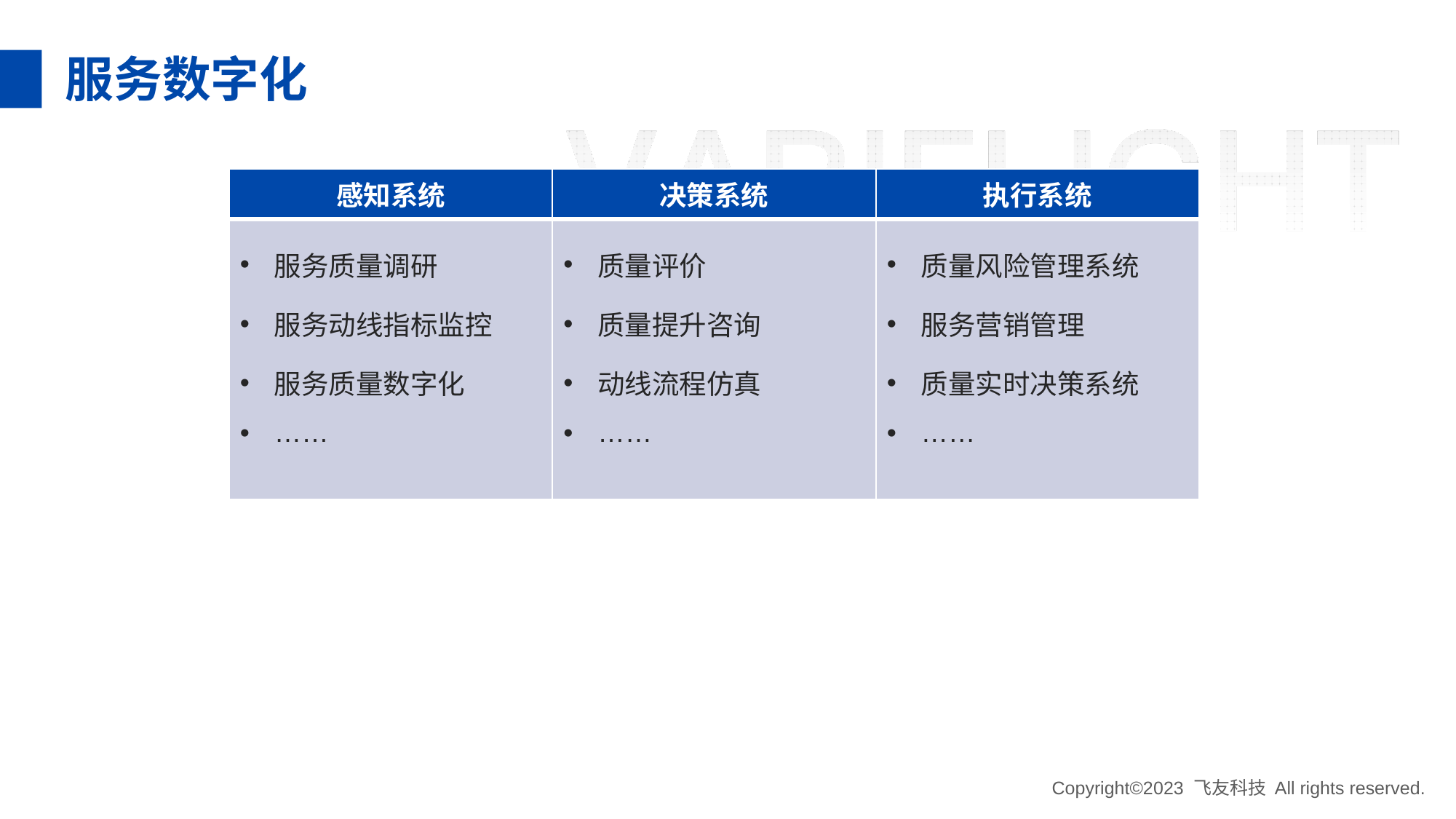

服务数字化
| 感知系统 | 决策系统 | 执行系统 |
| --- | --- | --- |
| 服务质量调研 服务动线指标监控 服务质量数字化 …… | 质量评价 质量提升咨询 动线流程仿真 …… | 质量风险管理系统 服务营销管理 质量实时决策系统 …… |